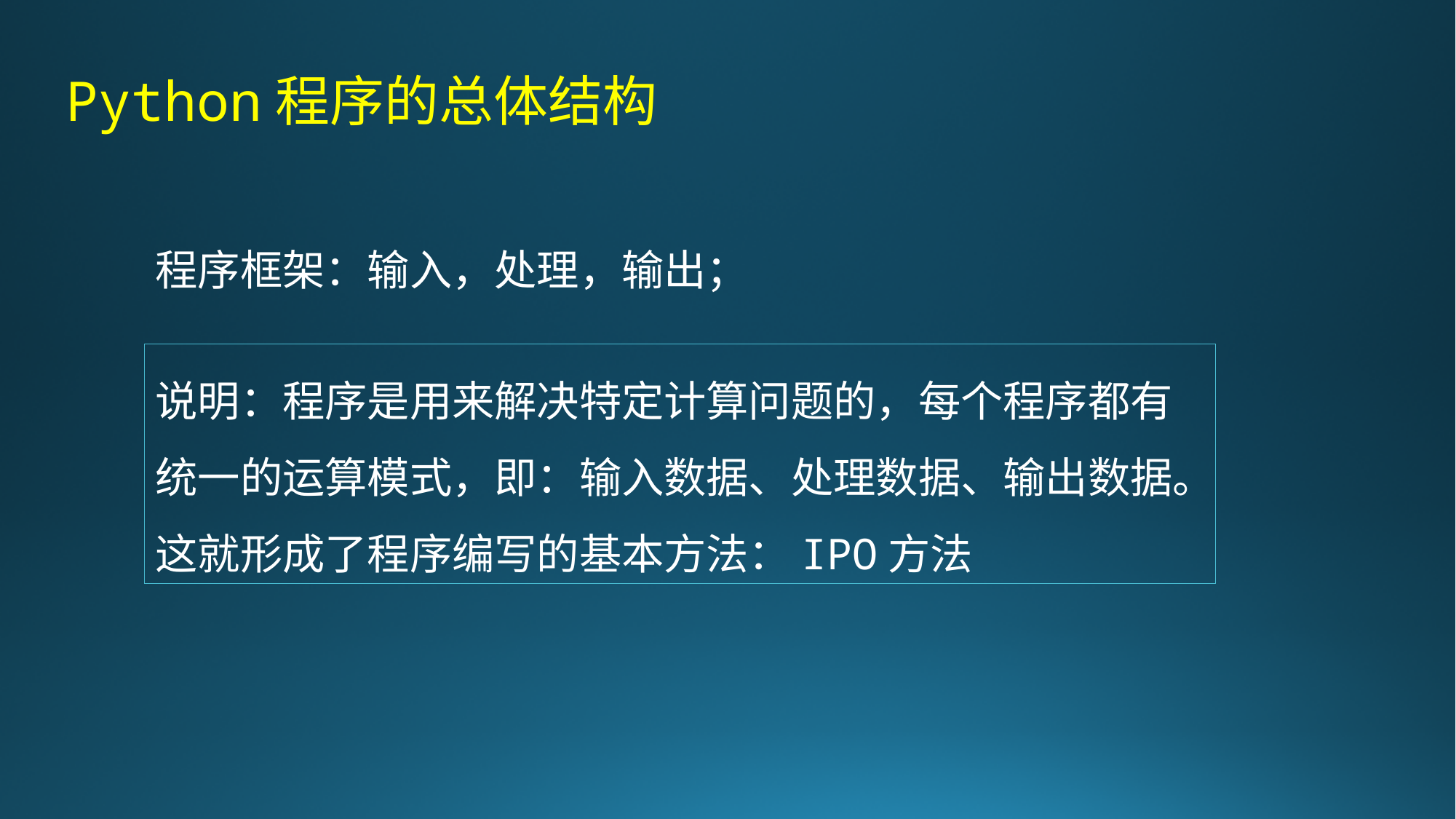

Python程序的总体结构
程序框架：输入，处理，输出；
说明：程序是用来解决特定计算问题的，每个程序都有统一的运算模式，即：输入数据、处理数据、输出数据。这就形成了程序编写的基本方法：IPO方法